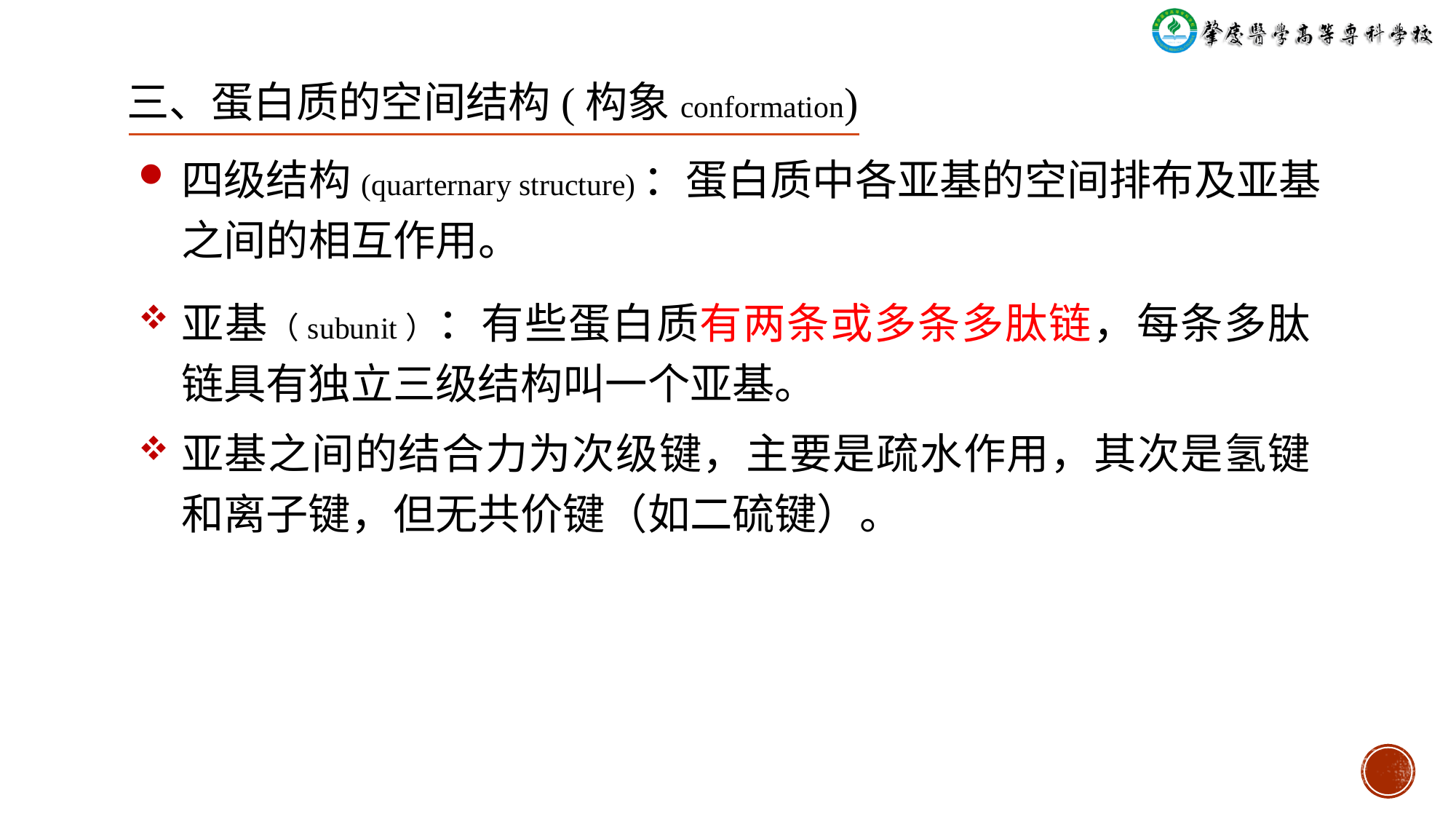

三、蛋白质的空间结构(构象conformation)
# 四级结构(quarternary structure)：蛋白质中各亚基的空间排布及亚基之间的相互作用。
亚基（subunit）：有些蛋白质有两条或多条多肽链，每条多肽链具有独立三级结构叫一个亚基。
亚基之间的结合力为次级键，主要是疏水作用，其次是氢键和离子键，但无共价键（如二硫键）。